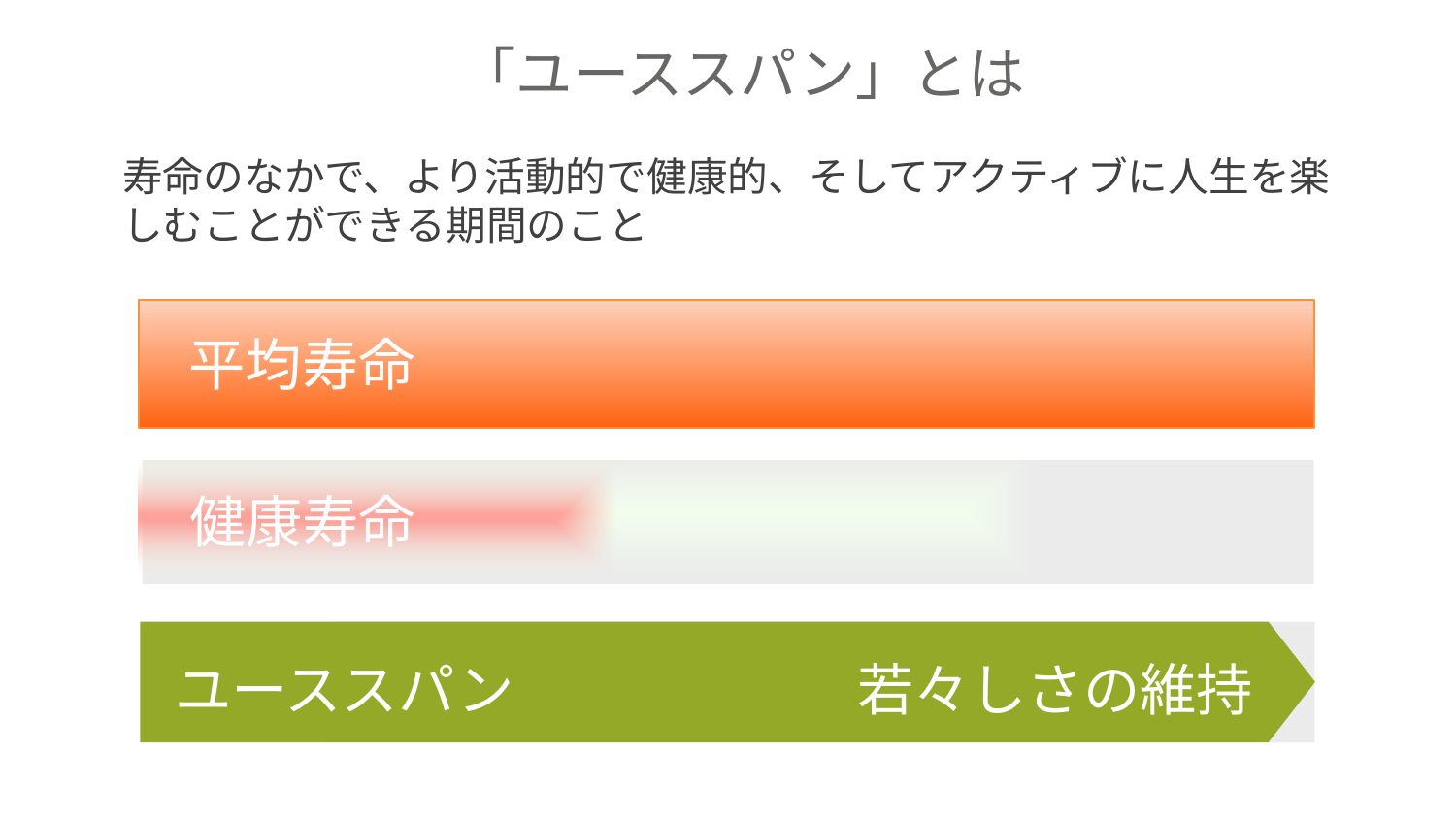

「ユーススパン」とは
寿命のなかで、より活動的で健康的、そしてアクティブに人生を楽しむことができる期間のこと

平均寿命

健康寿命

ユーススパン
若々しさの維持